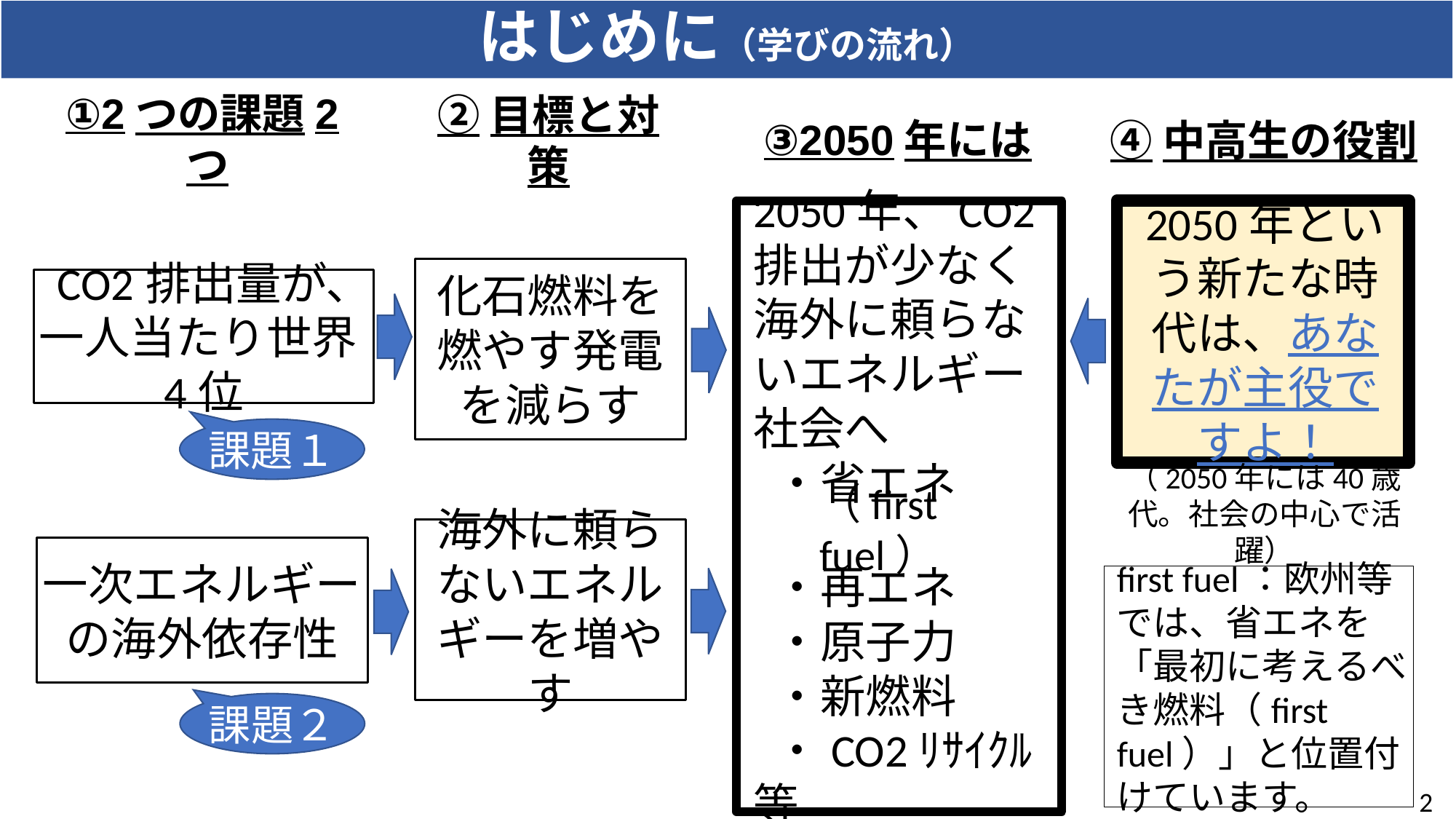

はじめに（学びの流れ）
ます
①2つの課題2つ
③2050年には
④中高生の役割
②目標と対策
2050年という新たな時代は、あなたが主役ですよ！
2050年、CO2排出が少なく海外に頼らないエネルギー社会へ
 ・省エネ

 ・再エネ
 ・原子力
 ・新燃料
 ・CO2ﾘｻｲｸﾙ等
（first fuel）
化石燃料を燃やす発電を減らす
CO2排出量が､一人当たり世界4位

課題１
（2050年には40歳代。社会の中心で活躍）
海外に頼らないエネルギーを増やす
一次エネルギーの海外依存性
first fuel：欧州等では、省エネを「最初に考えるべき燃料（first fuel）」と位置付けています。

課題２
2